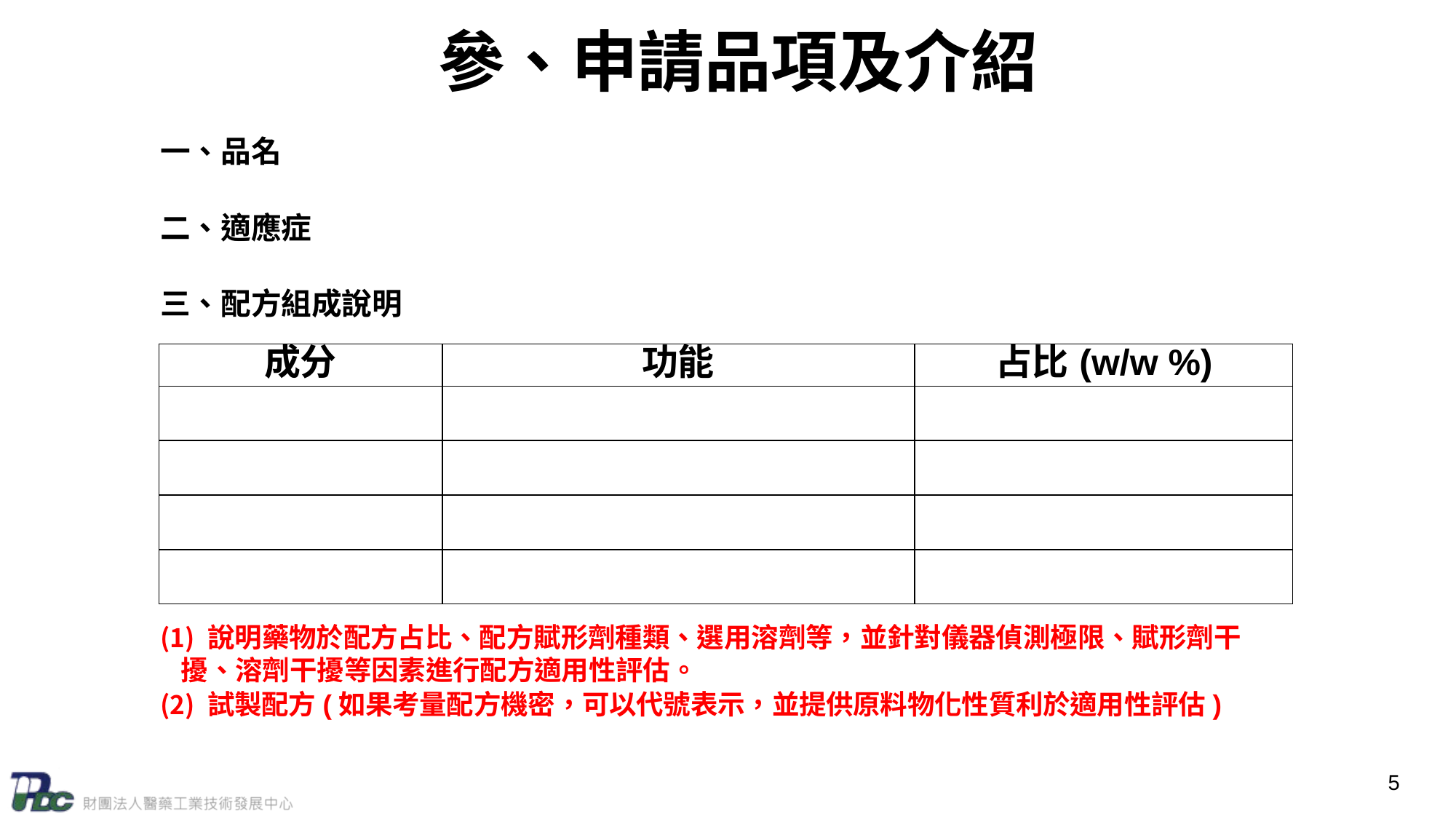

# 參、申請品項及介紹
一、品名

二、適應症

三、配方組成說明
| 成分 | 功能 | 占比(w/w %) |
| --- | --- | --- |
|  |  |  |
|  |  |  |
|  |  |  |
|  |  |  |
 說明藥物於配方占比、配方賦形劑種類、選用溶劑等，並針對儀器偵測極限、賦形劑干擾、溶劑干擾等因素進行配方適用性評估。
 試製配方(如果考量配方機密，可以代號表示，並提供原料物化性質利於適用性評估)
5